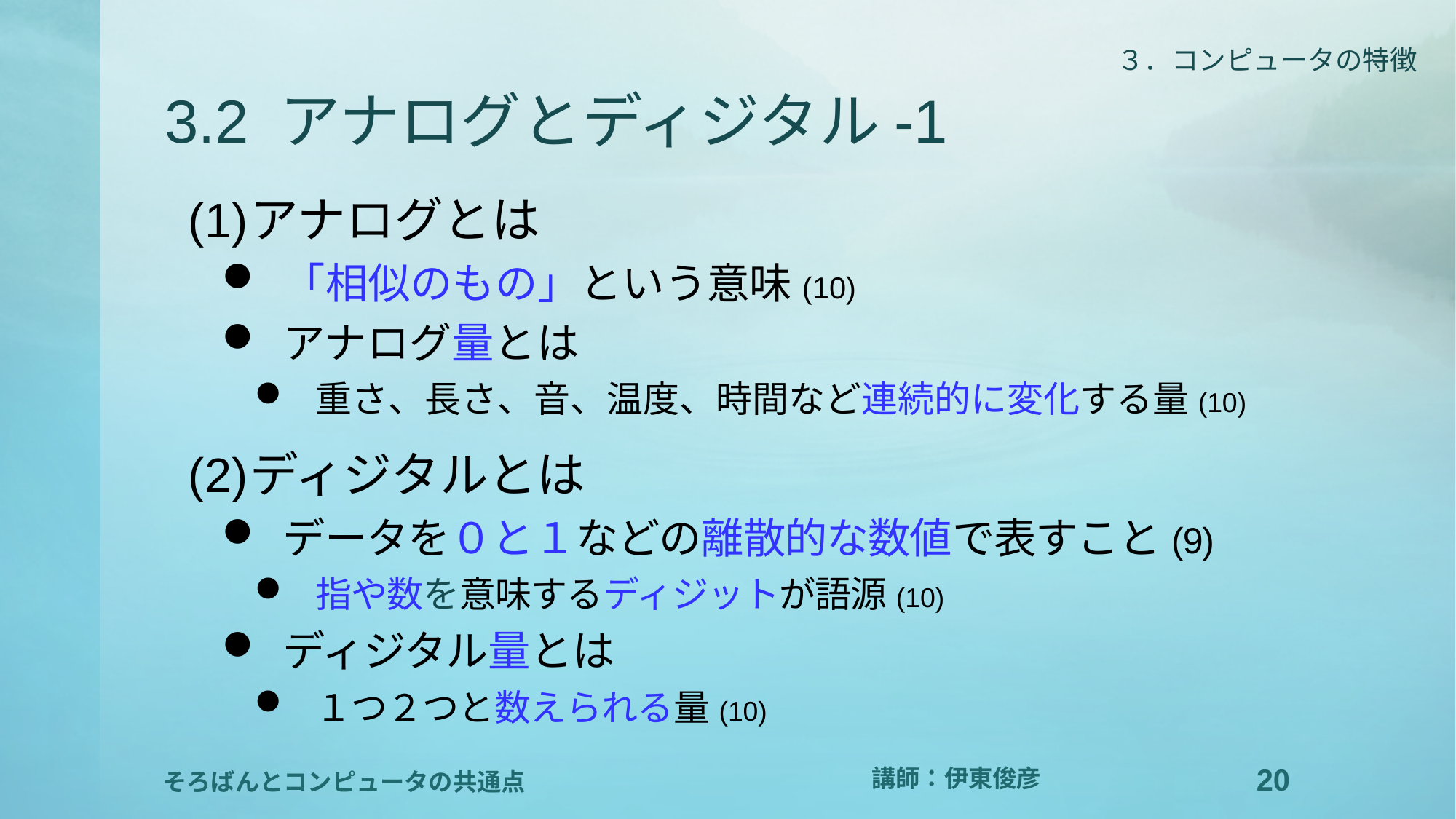

# 3.2 アナログとディジタル-1
３．コンピュータの特徴
アナログとは
「相似のもの」という意味(10)
アナログ量とは
重さ、長さ、音、温度、時間など連続的に変化する量(10)
ディジタルとは
データを０と１などの離散的な数値で表すこと(9)
指や数を意味するディジットが語源(10)
ディジタル量とは
１つ２つと数えられる量(10)
20
そろばんとコンピュータの共通点
講師：伊東俊彦